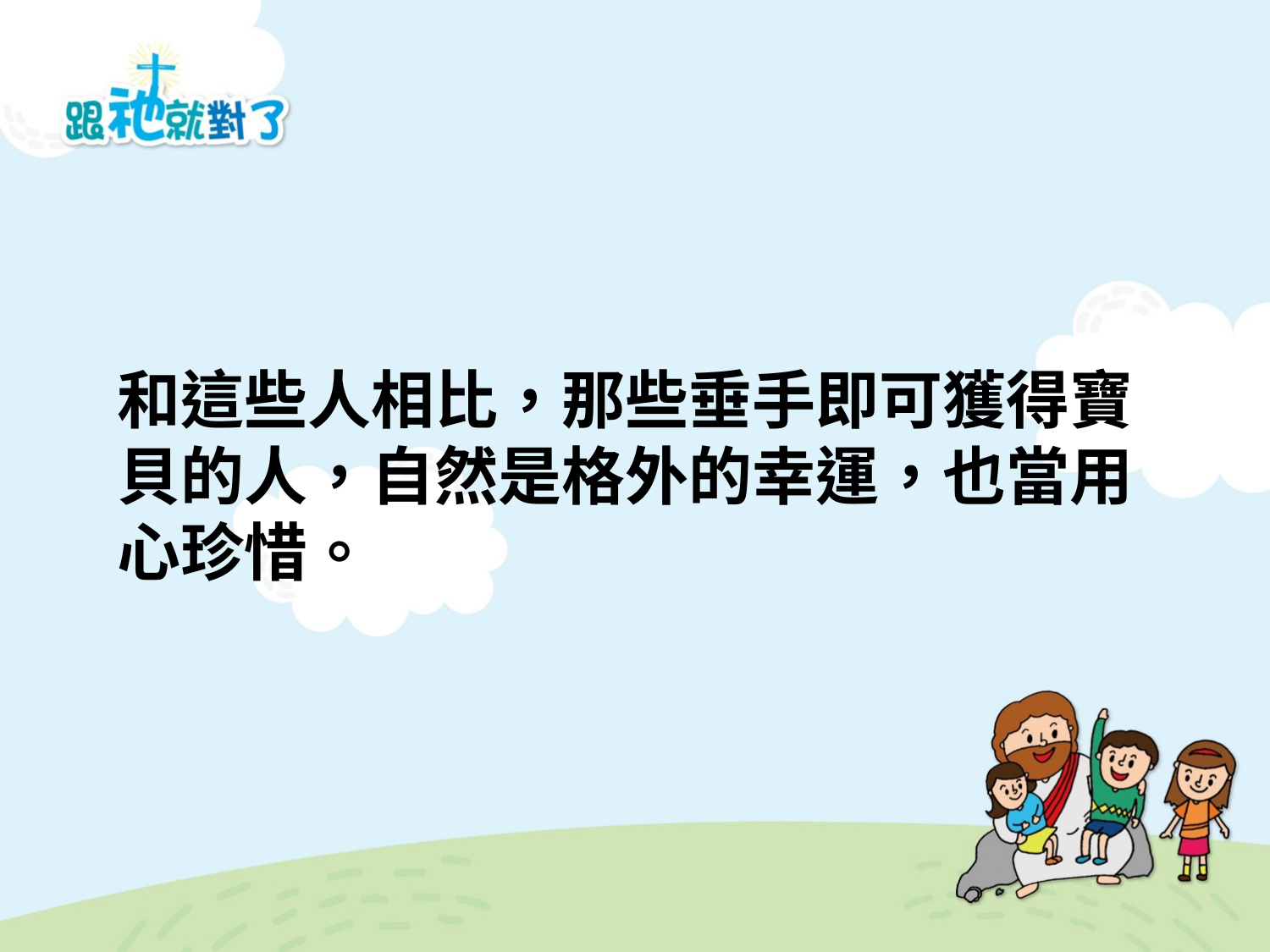

和這些人相比，那些垂手即可獲得寶貝的人，自然是格外的幸運，也當用心珍惜。